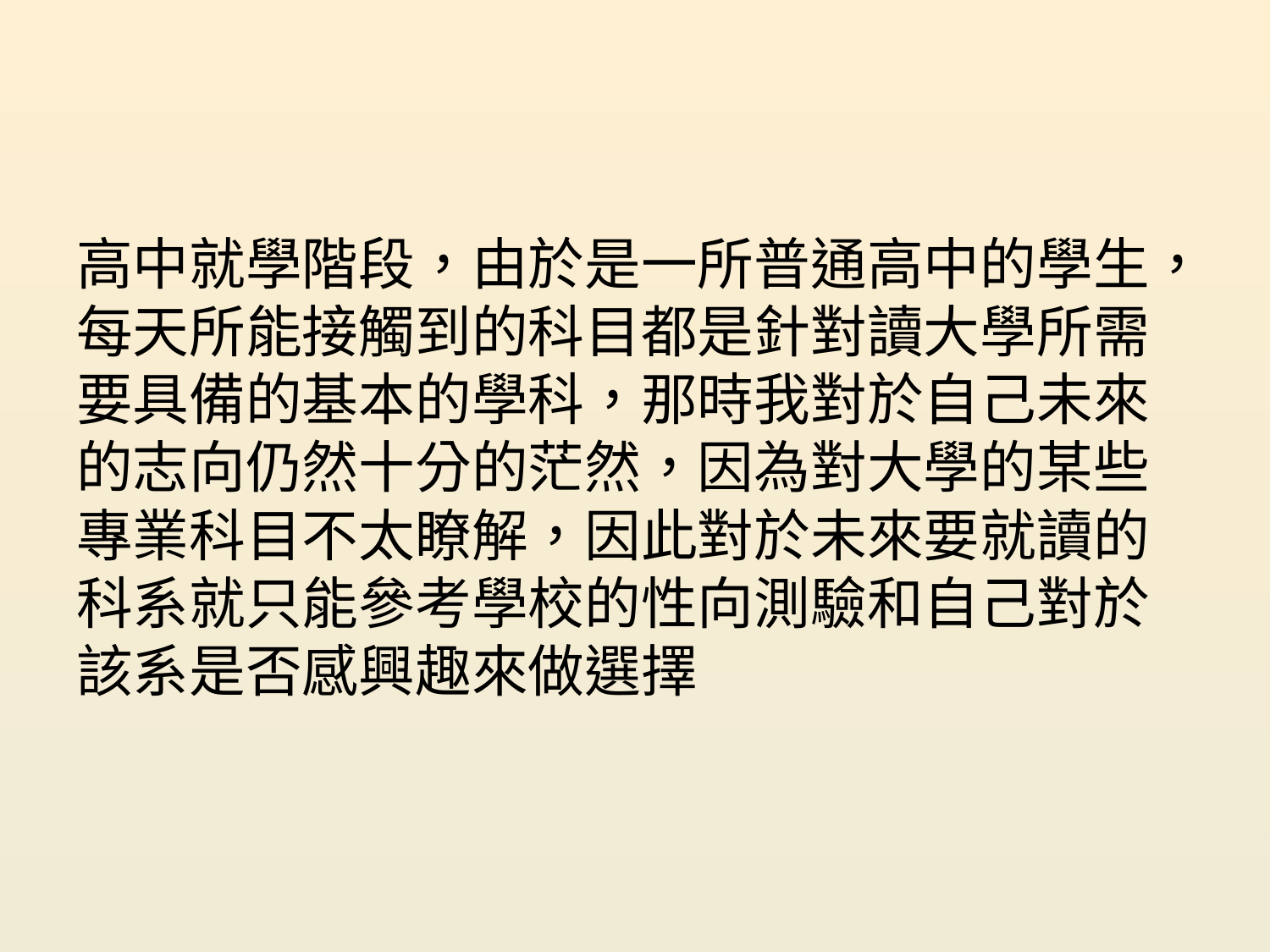

#
高中就學階段，由於是一所普通高中的學生，每天所能接觸到的科目都是針對讀大學所需要具備的基本的學科，那時我對於自己未來的志向仍然十分的茫然，因為對大學的某些專業科目不太瞭解，因此對於未來要就讀的科系就只能參考學校的性向測驗和自己對於該系是否感興趣來做選擇